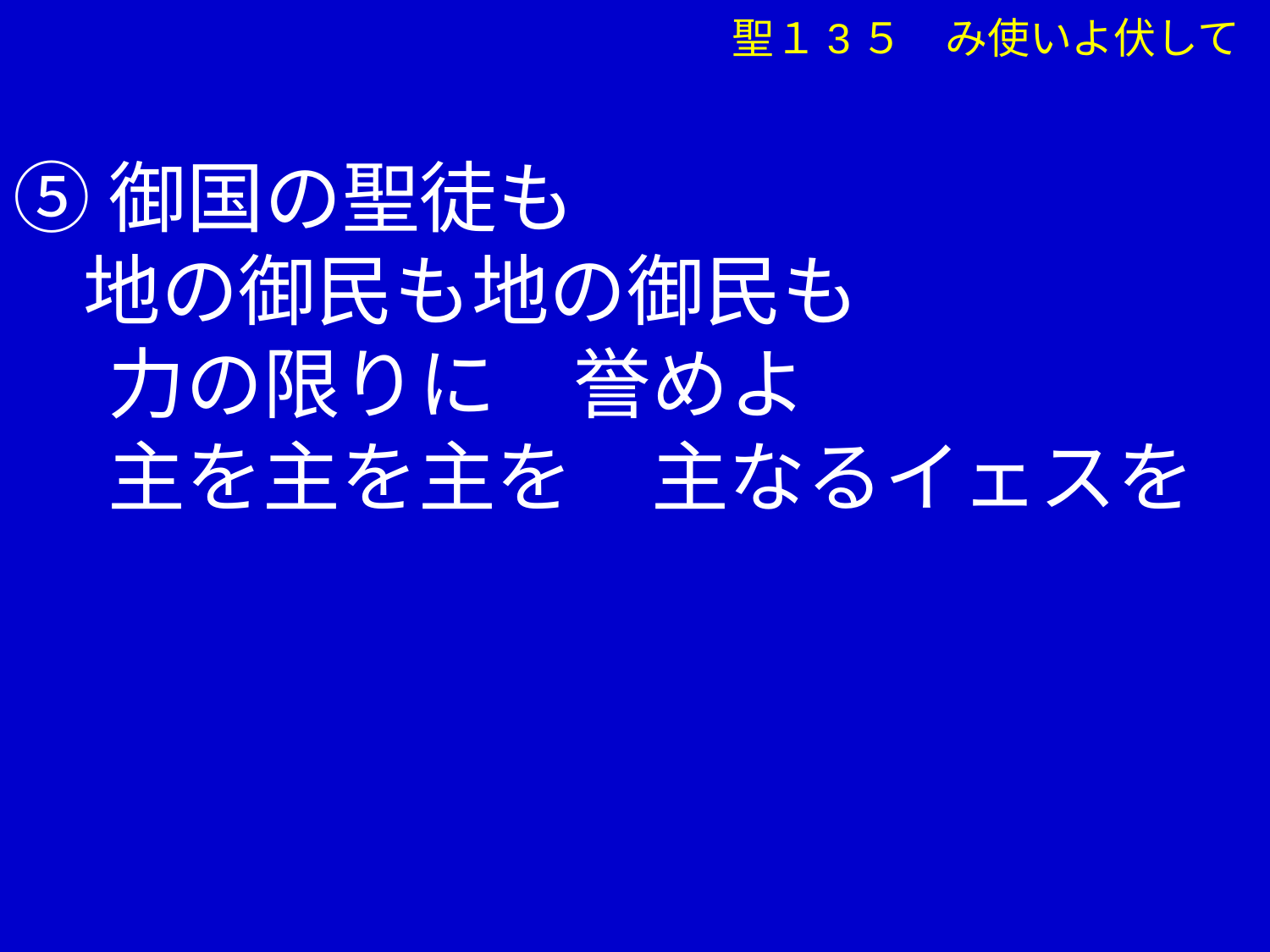

聖１3５　み使いよ伏して

⑤御国の聖徒も
   地の御民も地の御民も
　 力の限りに　誉めよ
　 主を主を主を　主なるイェスを